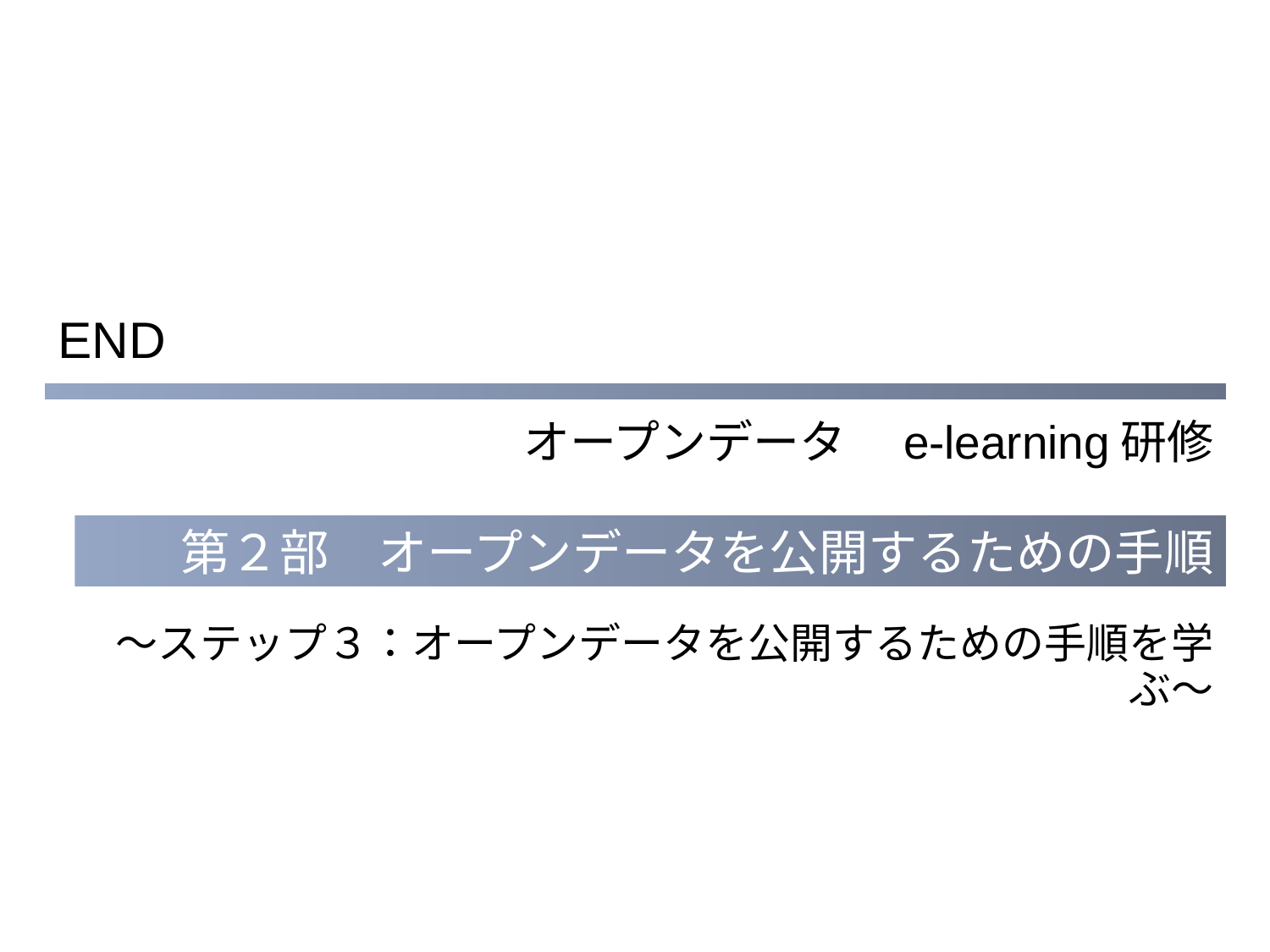

END
# オープンデータ　e-learning研修
第２部　オープンデータを公開するための手順
～ステップ３：オープンデータを公開するための手順を学ぶ～